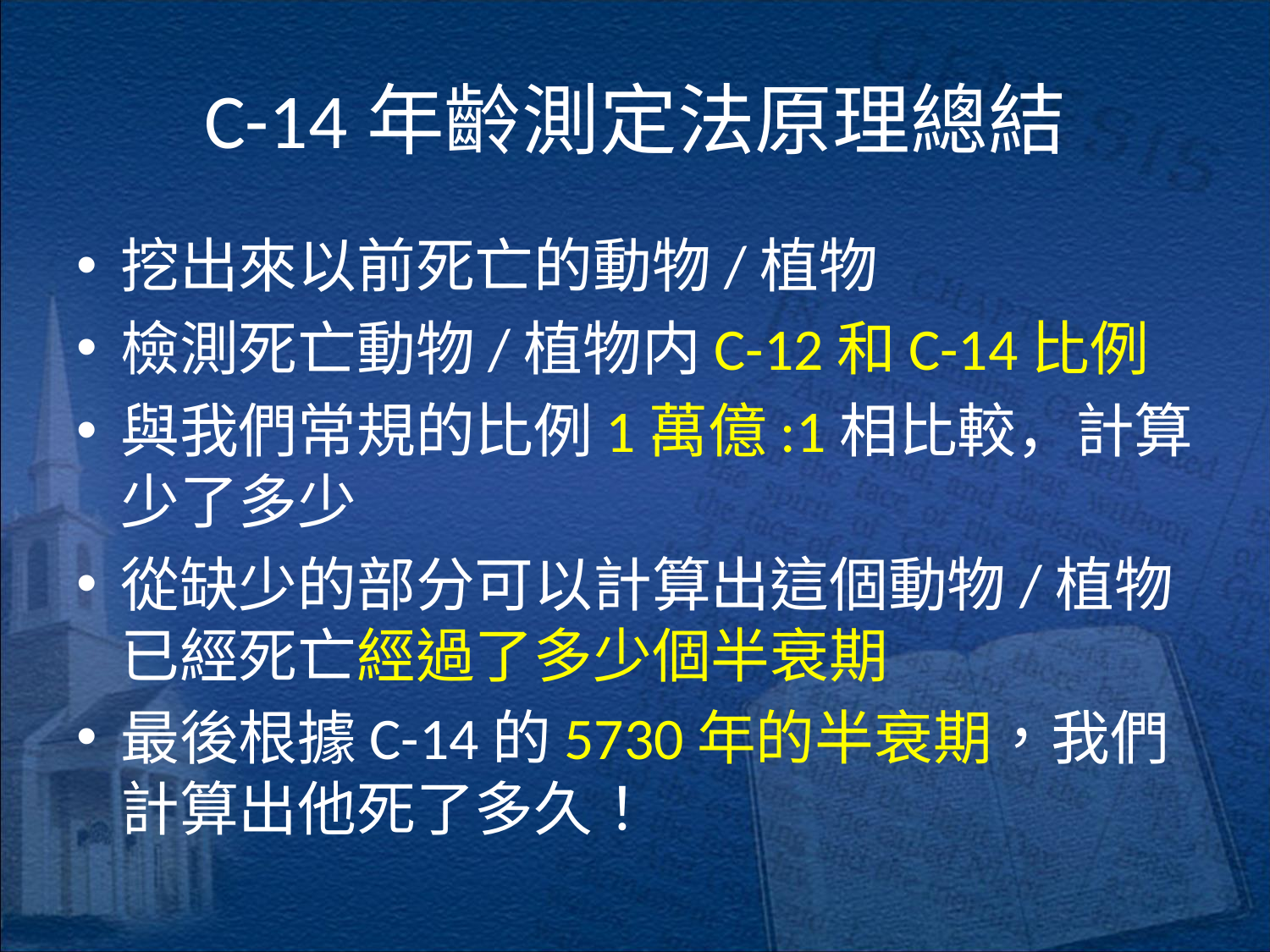

# C-14年齡測定法原理總結
挖出來以前死亡的動物/植物
檢測死亡動物/植物内C-12和C-14比例
與我們常規的比例1萬億:1相比較，計算少了多少
從缺少的部分可以計算出這個動物/植物已經死亡經過了多少個半衰期
最後根據C-14的5730年的半衰期，我們計算出他死了多久！